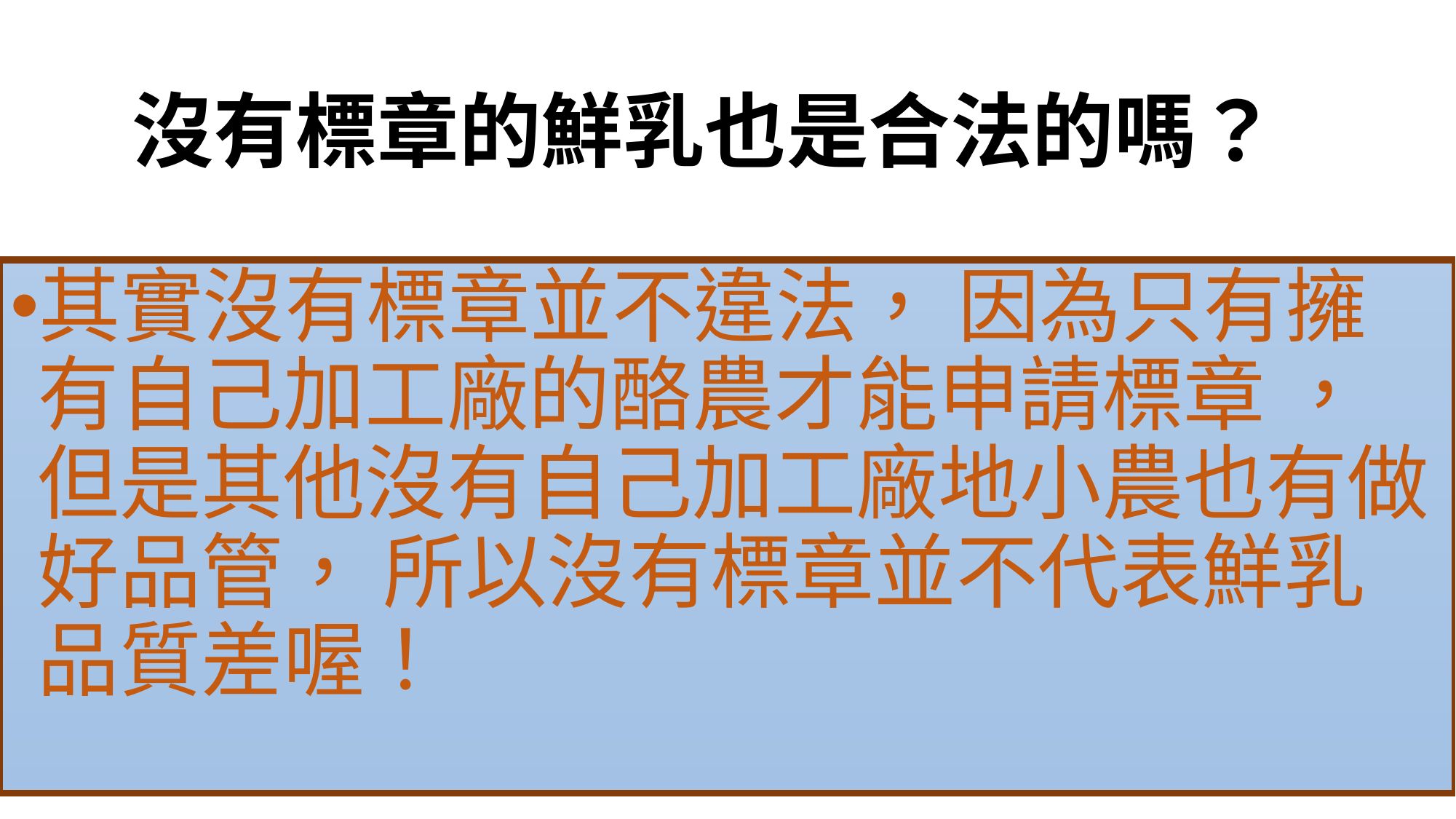

# 沒有標章的鮮乳也是合法的嗎？
其實沒有標章並不違法， 因為只有擁有自己加工廠的酪農才能申請標章 ， 但是其他沒有自己加工廠地小農也有做好品管， 所以沒有標章並不代表鮮乳品質差喔！